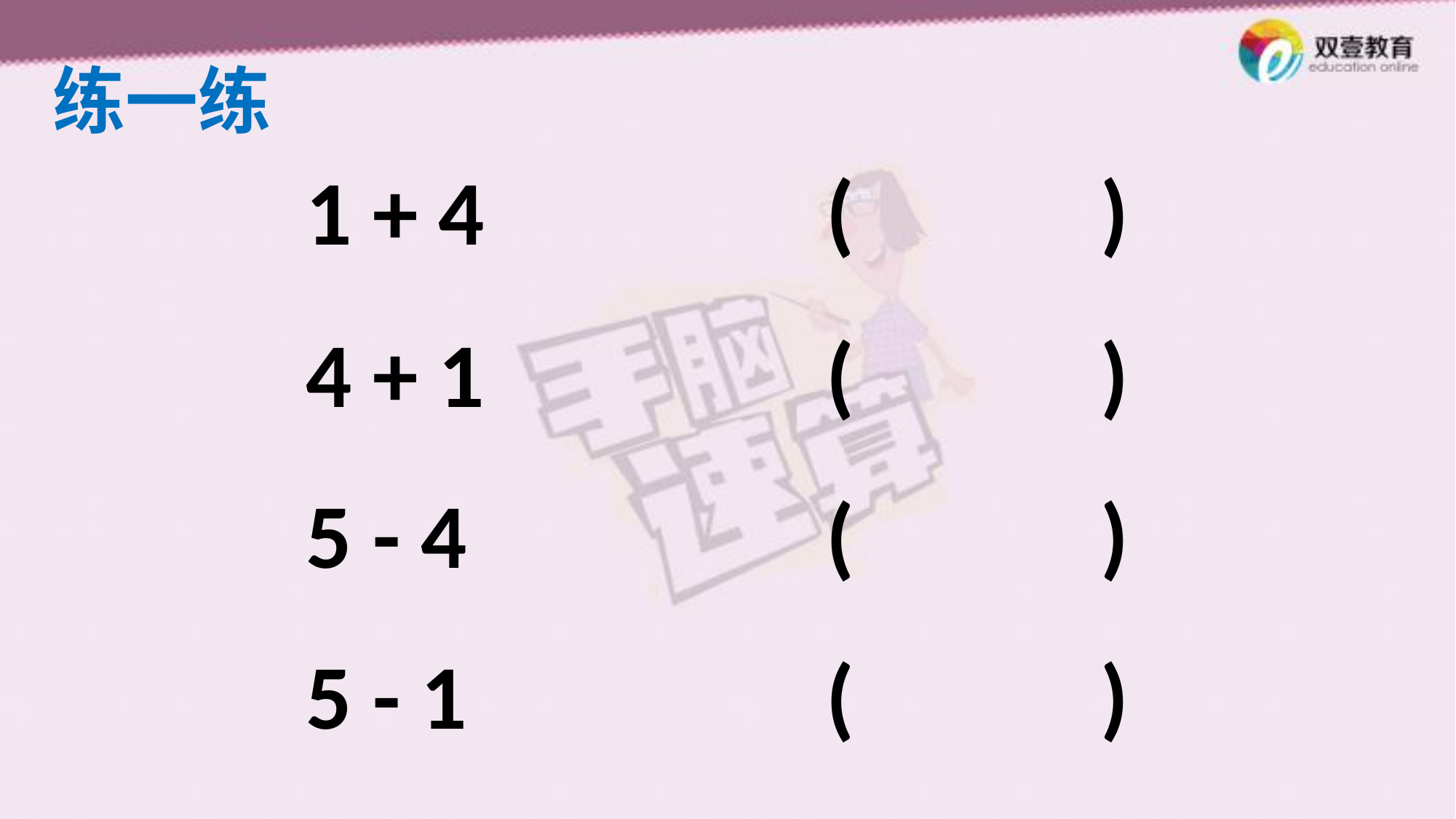

练一练
1 + 4
(            )
4 + 1
(            )
5 - 4
(            )
5 - 1
(            )